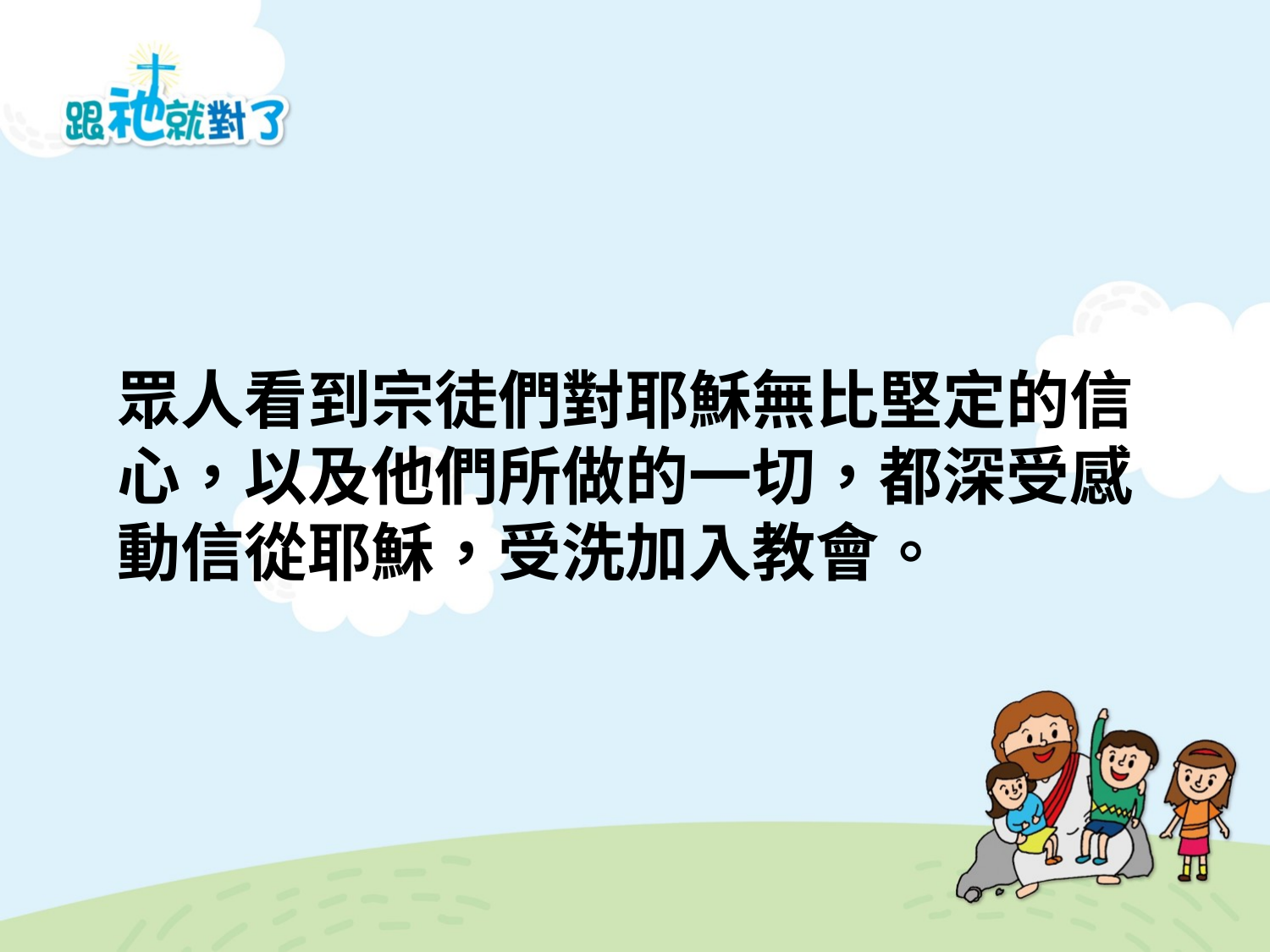

眾人看到宗徒們對耶穌無比堅定的信心，以及他們所做的一切，都深受感動信從耶穌，受洗加入教會。